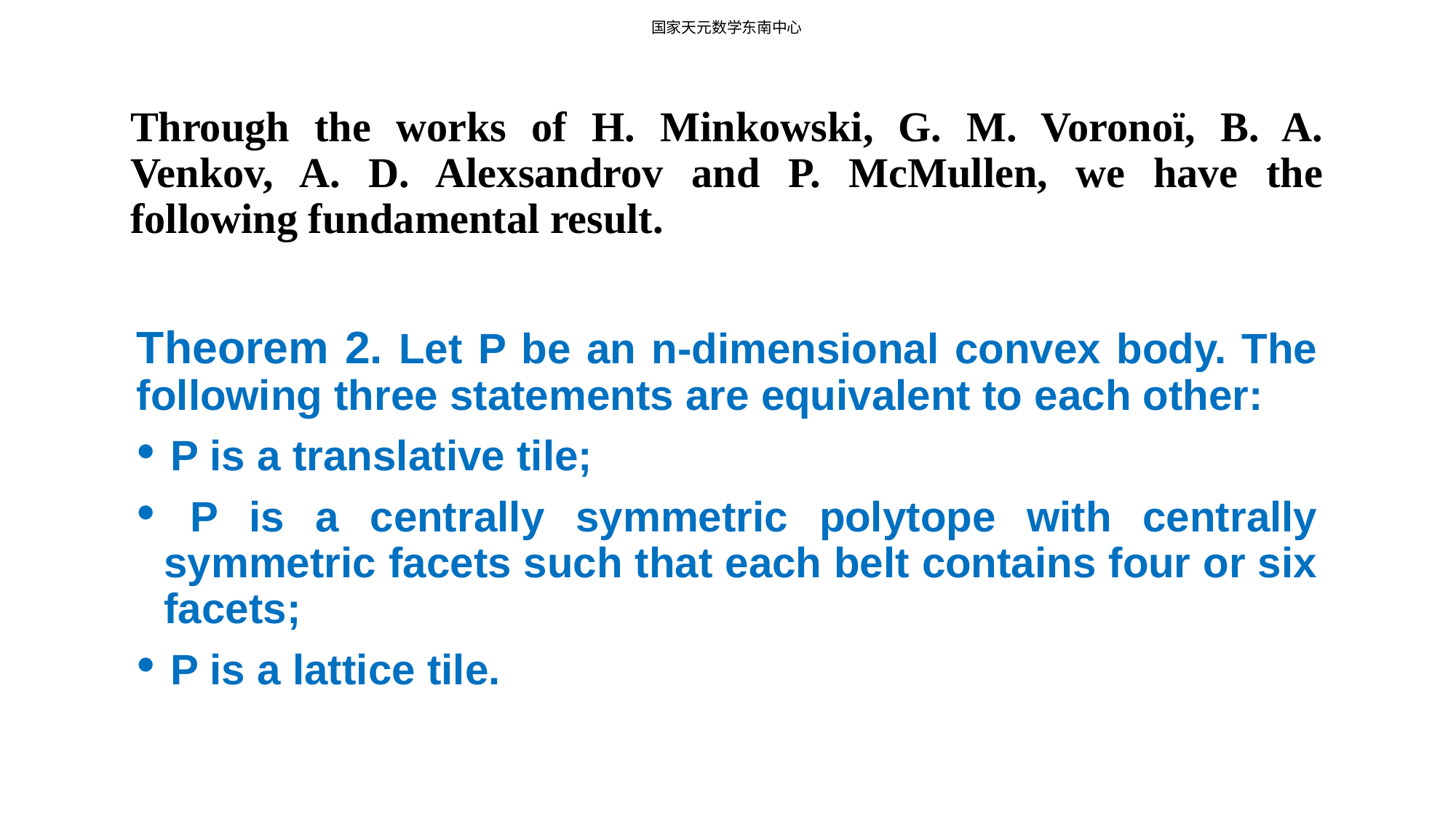

国家天元数学东南中心
Through the works of H. Minkowski, G. M. Voronoï, B. A. Venkov, A. D. Alexsandrov and P. McMullen, we have the following fundamental result.
Theorem 2. Let P be an n-dimensional convex body. The following three statements are equivalent to each other:
 P is a translative tile;
 P is a centrally symmetric polytope with centrally symmetric facets such that each belt contains four or six facets;
 P is a lattice tile.